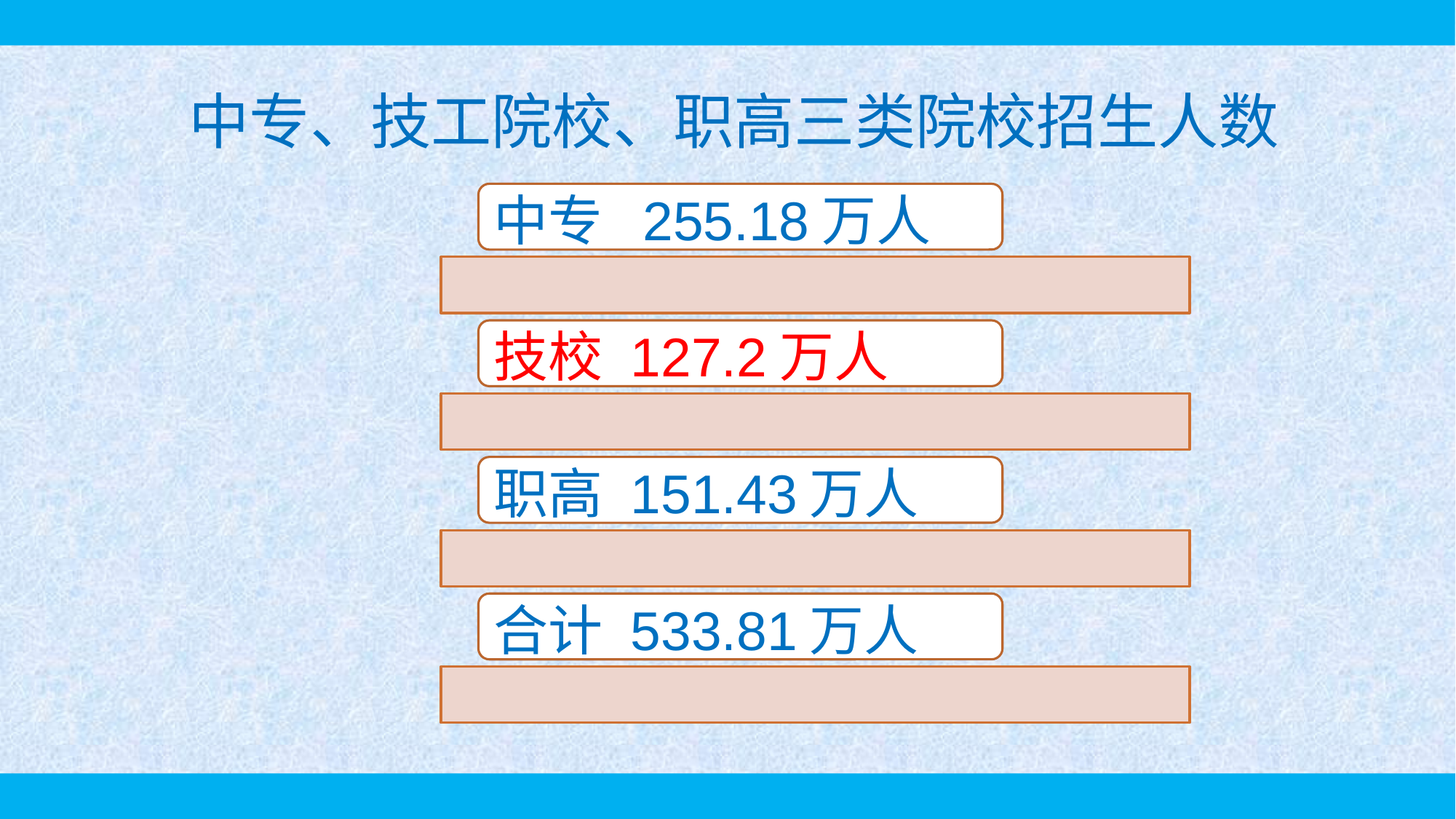

# 中专、技工院校、职高三类院校招生人数
中专  255.18万人
技校 127.2万人
职高 151.43万人
合计 533.81万人